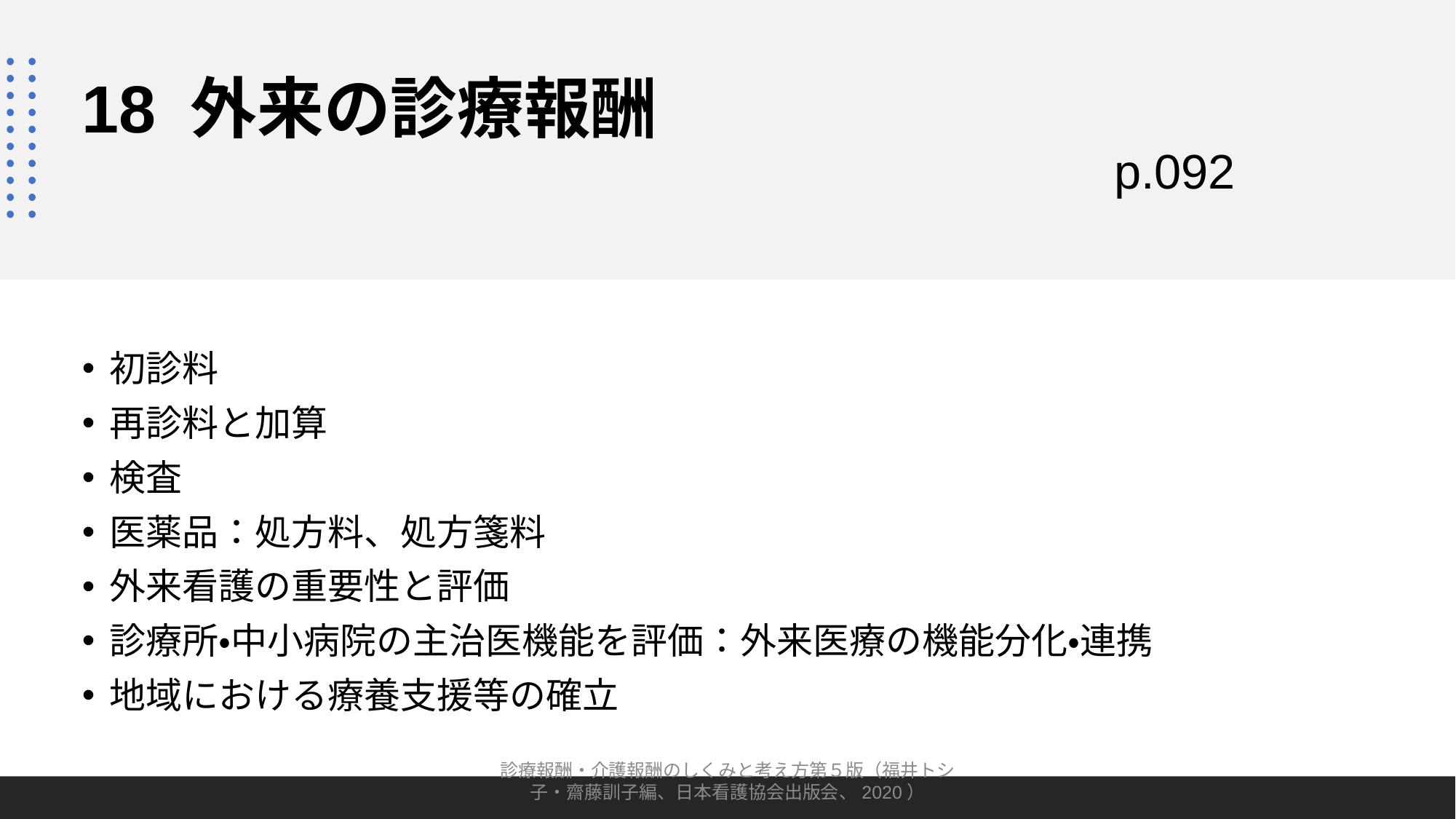

# 18 外来の診療報酬 p.092

初診料
再診料と加算
検査
医薬品：処方料、処方箋料
外来看護の重要性と評価
診療所・中小病院の主治医機能を評価：外来医療の機能分化・連携
地域における療養支援等の確立
診療報酬・介護報酬のしくみと考え方第５版（福井トシ子・齋藤訓子編、日本看護協会出版会、2020）